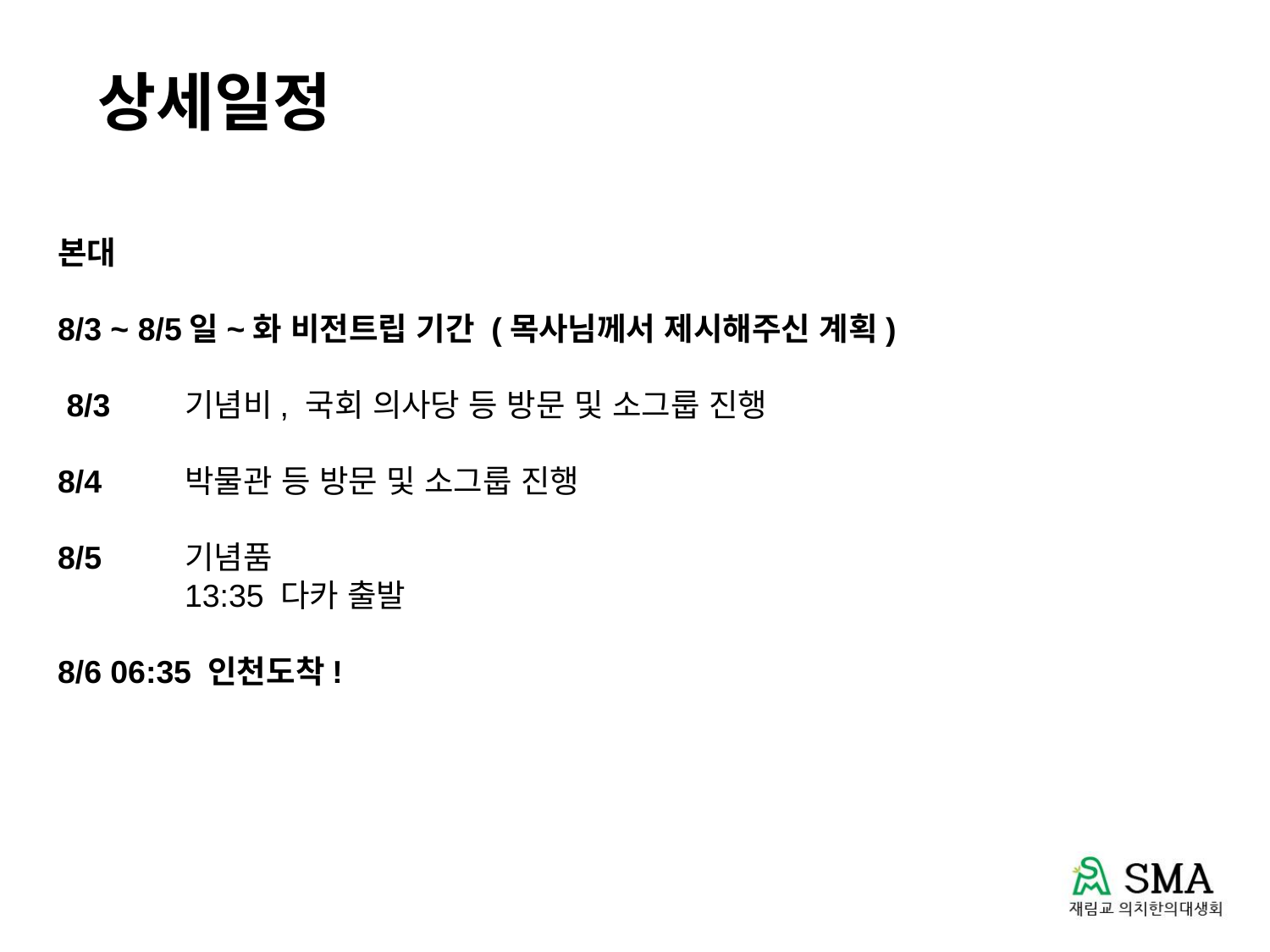

상세일정
본대

8/3 ~ 8/5일~화 비전트립 기간 (목사님께서 제시해주신 계획)

 8/3	기념비, 국회 의사당 등 방문 및 소그룹 진행

8/4 	박물관 등 방문 및 소그룹 진행

8/5	기념품
	13:35 다카 출발

8/6 06:35 인천도착!